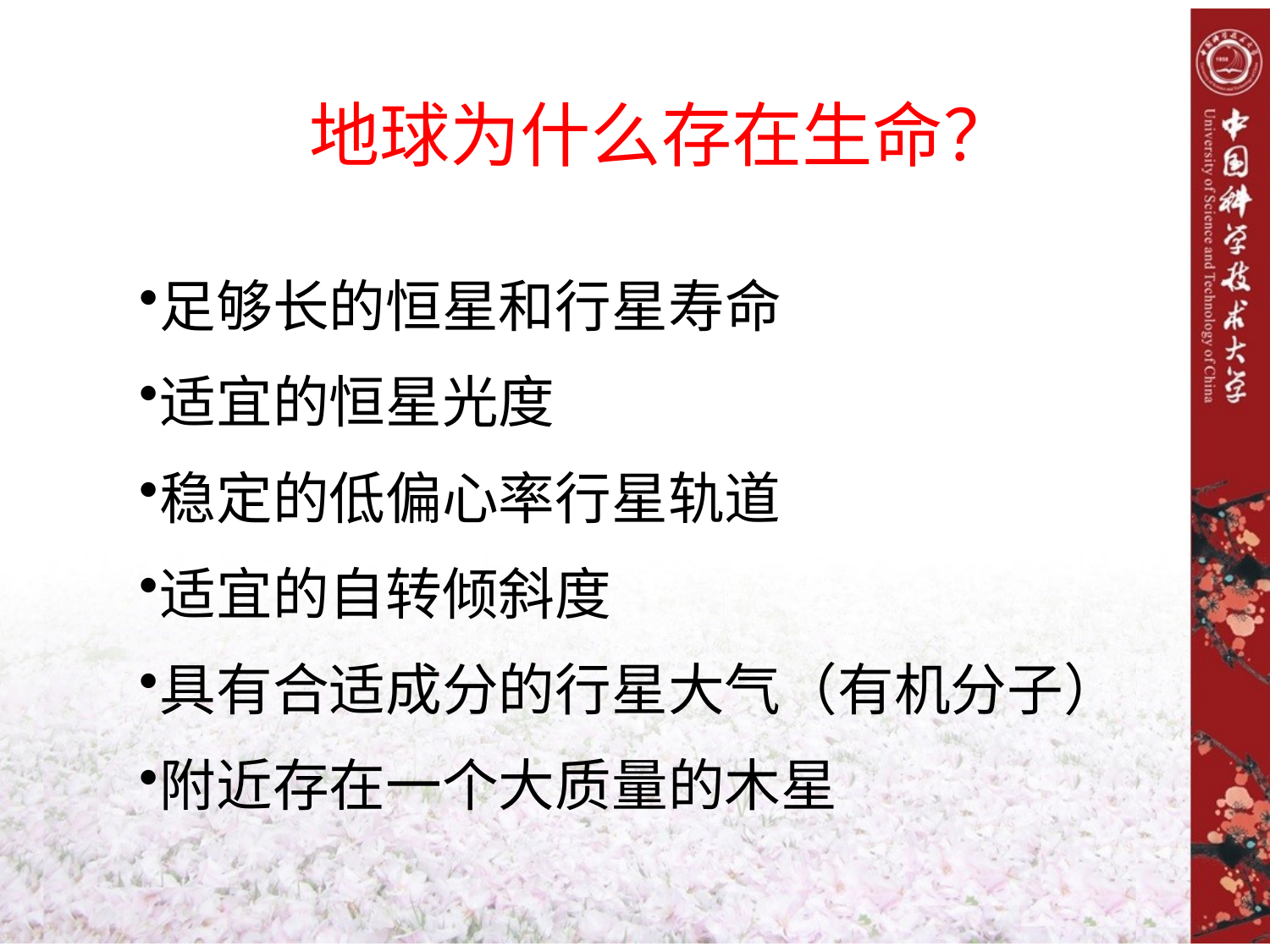

地球为什么存在生命？
足够长的恒星和行星寿命
适宜的恒星光度
稳定的低偏心率行星轨道
适宜的自转倾斜度
具有合适成分的行星大气（有机分子）
附近存在一个大质量的木星